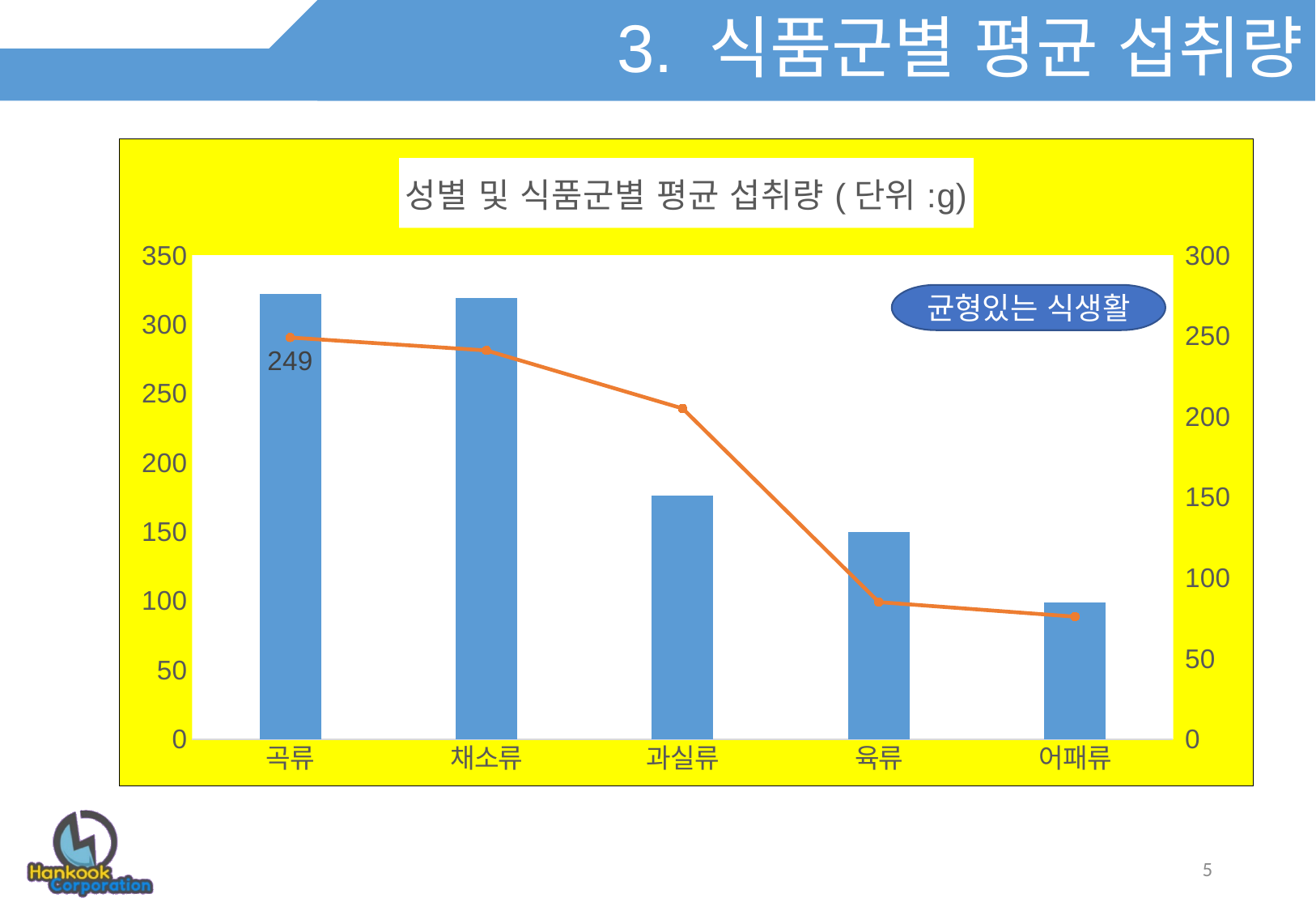

# 3. 식품군별 평균 섭취량

### Chart: 성별 및 식품군별 평균 섭취량(단위:g)

| Category | 남자 | 여자 |
|---|---|---|
| 곡류 | 322.0 | 249.0 |
| 채소류 | 319.0 | 241.0 |
| 과실류 | 176.0 | 205.0 |
| 육류 | 150.0 | 85.0 |
| 어패류 | 99.0 | 76.0 |
균형있는 식생활
5